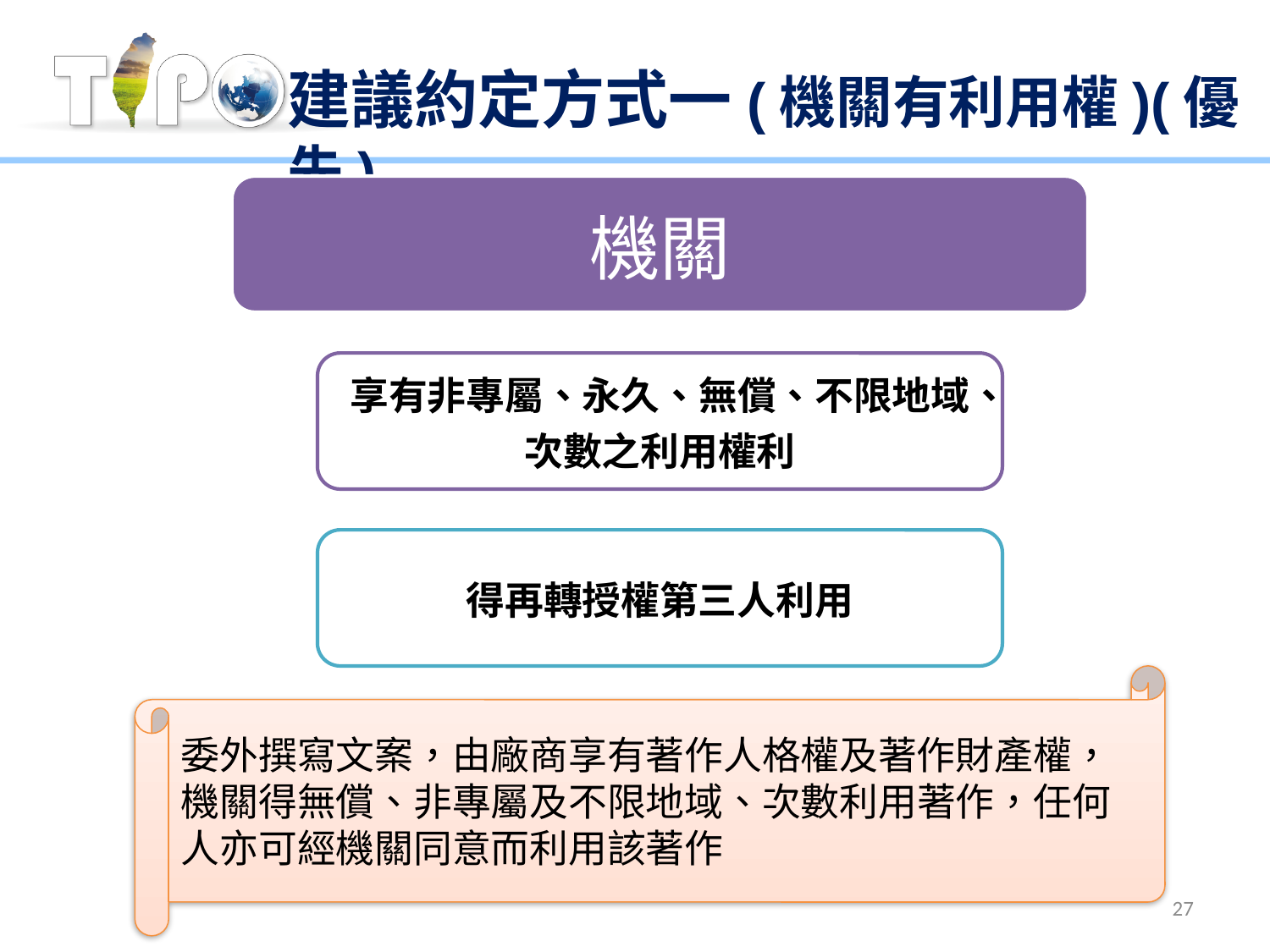

# 建議約定方式一(機關有利用權)(優先)
廠商
享有著作人格權及著作財產權
機關
享有非專屬、永久、無償、不限地域、次數之利用權利
得再轉授權第三人利用
委外撰寫文案，由廠商享有著作人格權及著作財產權，機關得無償、非專屬及不限地域、次數利用著作，任何人亦可經機關同意而利用該著作
27